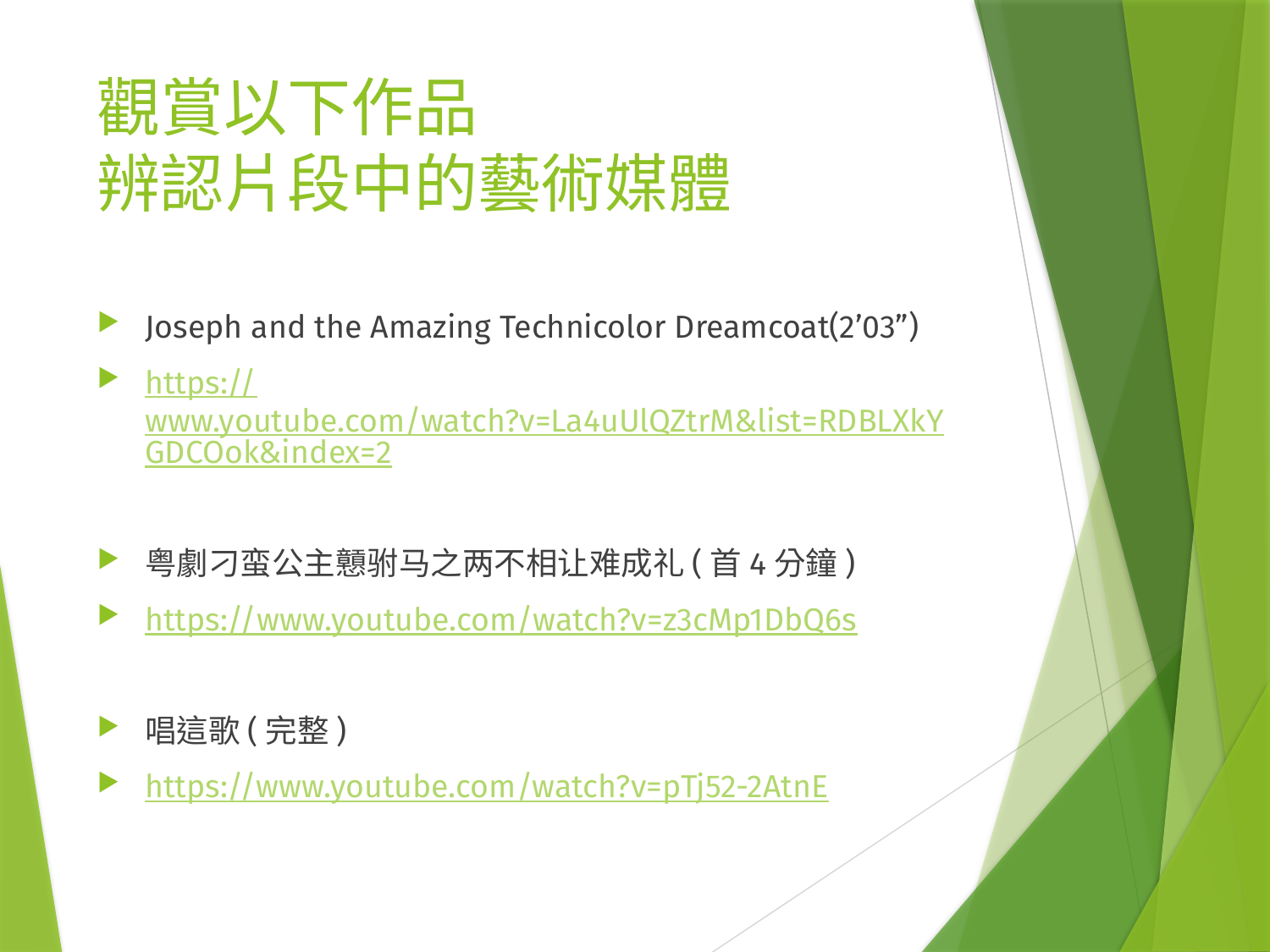

# 觀賞以下作品 辨認片段中的藝術媒體
Joseph and the Amazing Technicolor Dreamcoat(2’03”)
https://www.youtube.com/watch?v=La4uUlQZtrM&list=RDBLXkYGDCOok&index=2

粤劇刁蛮公主戅驸马之两不相让难成礼(首4分鐘)
https://www.youtube.com/watch?v=z3cMp1DbQ6s

唱這歌(完整)
https://www.youtube.com/watch?v=pTj52-2AtnE